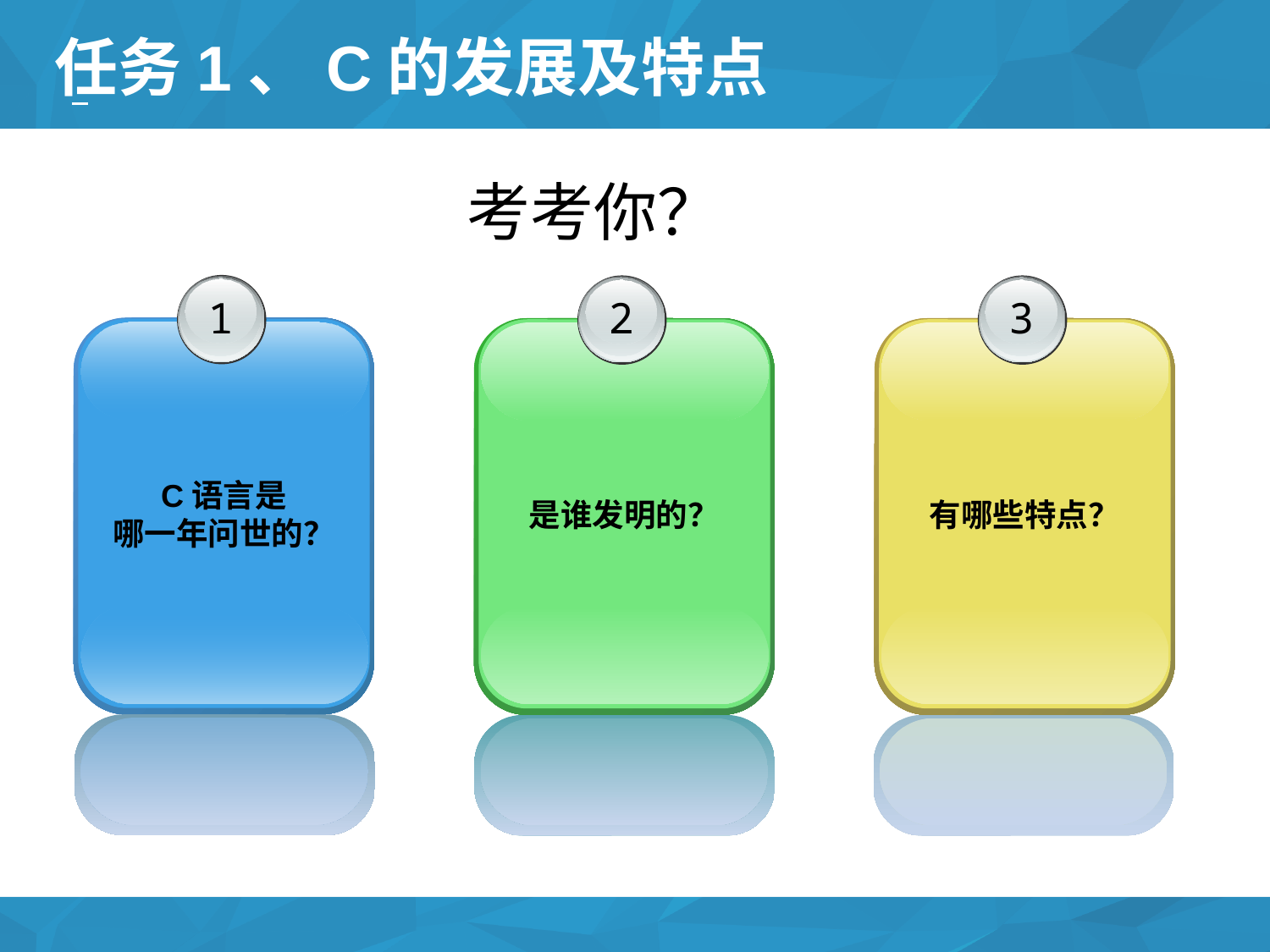

#
任务1、C的发展及特点
考考你？

1

C语言是
哪一年问世的？

2

是谁发明的？

3

有哪些特点？